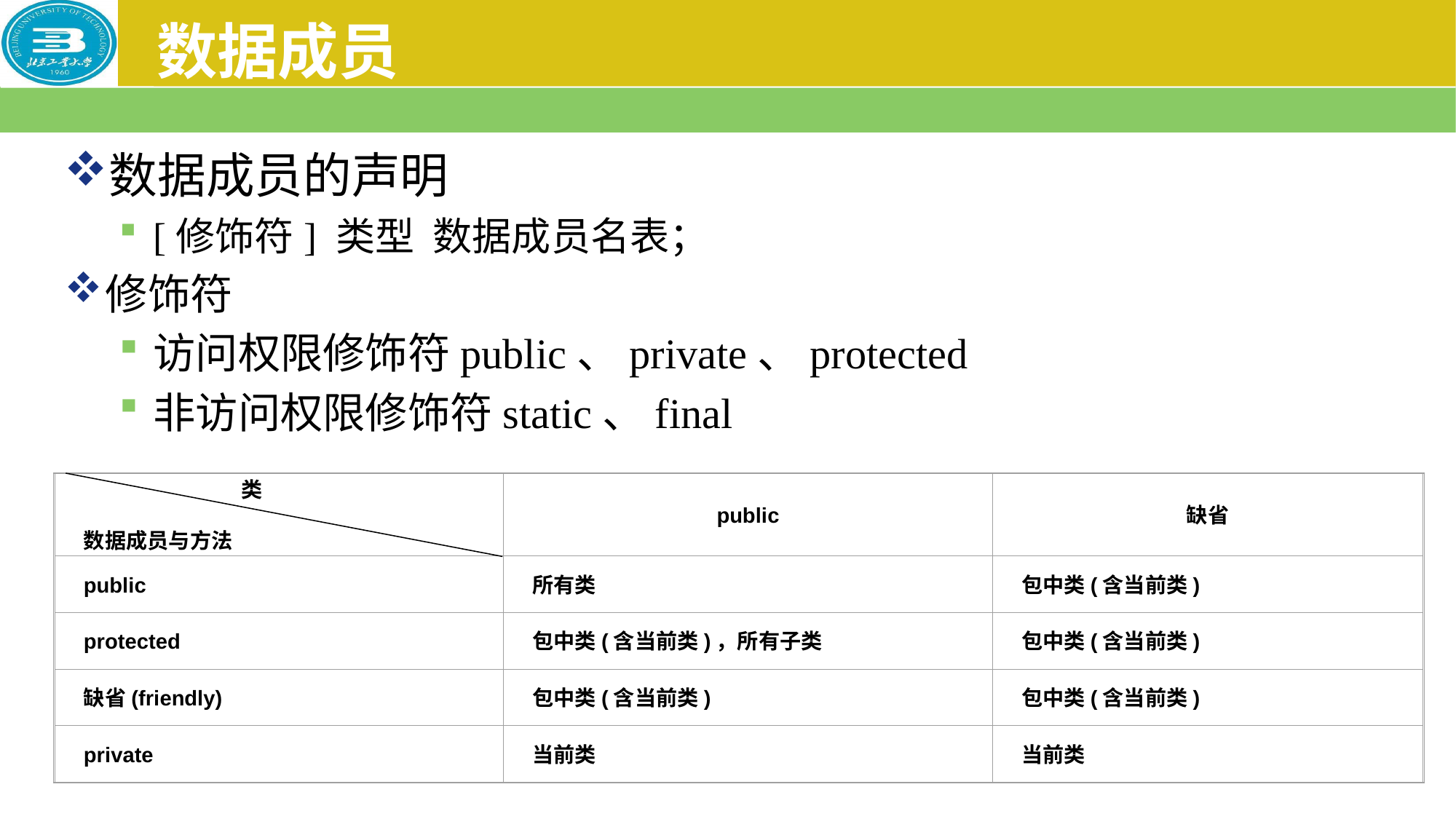

# 数据成员
数据成员的声明
[修饰符] 类型  数据成员名表；
修饰符
访问权限修饰符public、private、protected
非访问权限修饰符static、final

                               类

数据成员与方法

public

缺省

public

所有类

包中类(含当前类)

protected

包中类(含当前类)，所有子类

包中类(含当前类)

缺省(friendly)

包中类(含当前类)

包中类(含当前类)

private

当前类

当前类